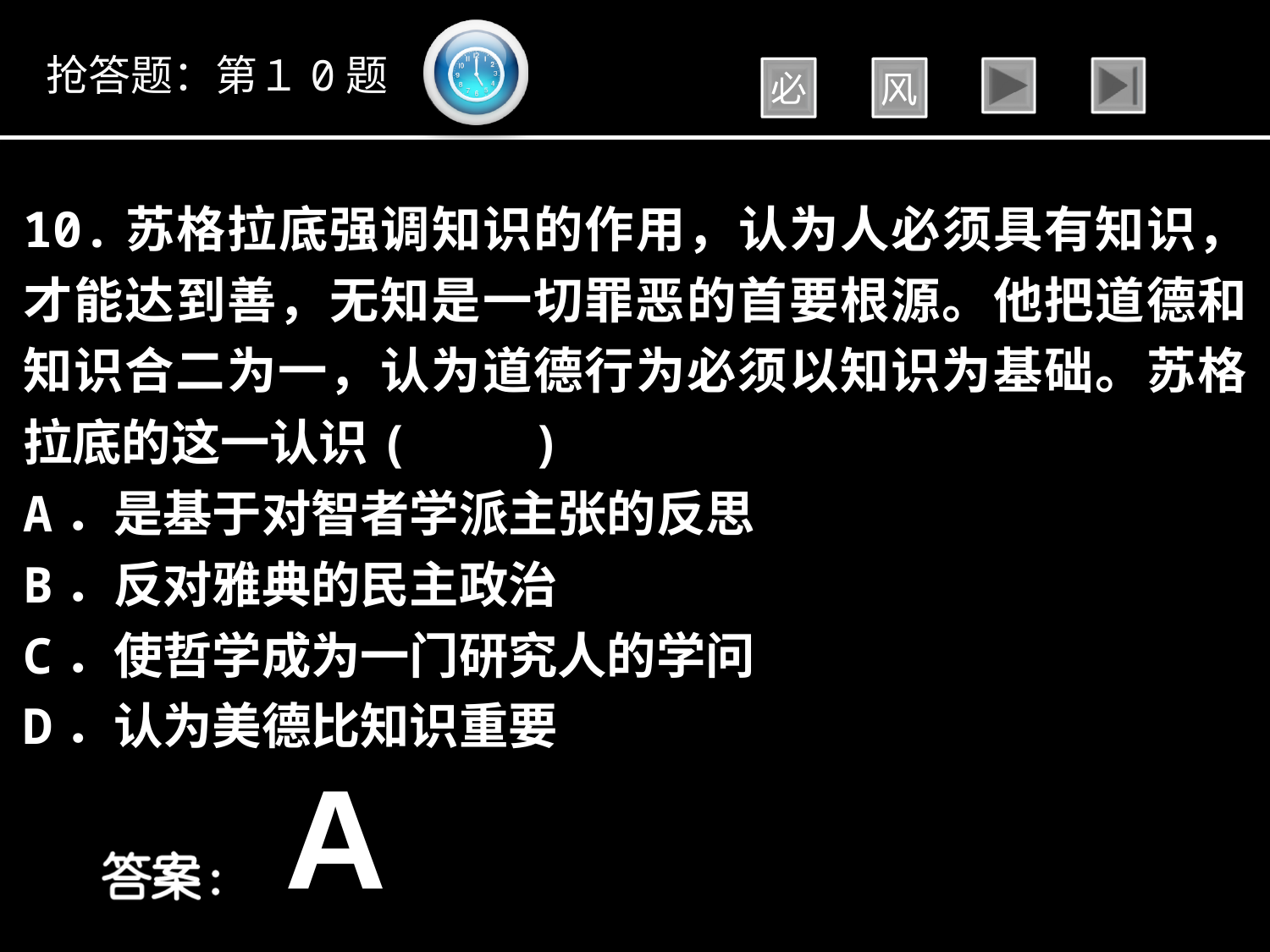

抢答题：第１0题
10.苏格拉底强调知识的作用，认为人必须具有知识，才能达到善，无知是一切罪恶的首要根源。他把道德和知识合二为一，认为道德行为必须以知识为基础。苏格拉底的这一认识(　　)
A．是基于对智者学派主张的反思
B．反对雅典的民主政治
C．使哲学成为一门研究人的学问
D．认为美德比知识重要
A